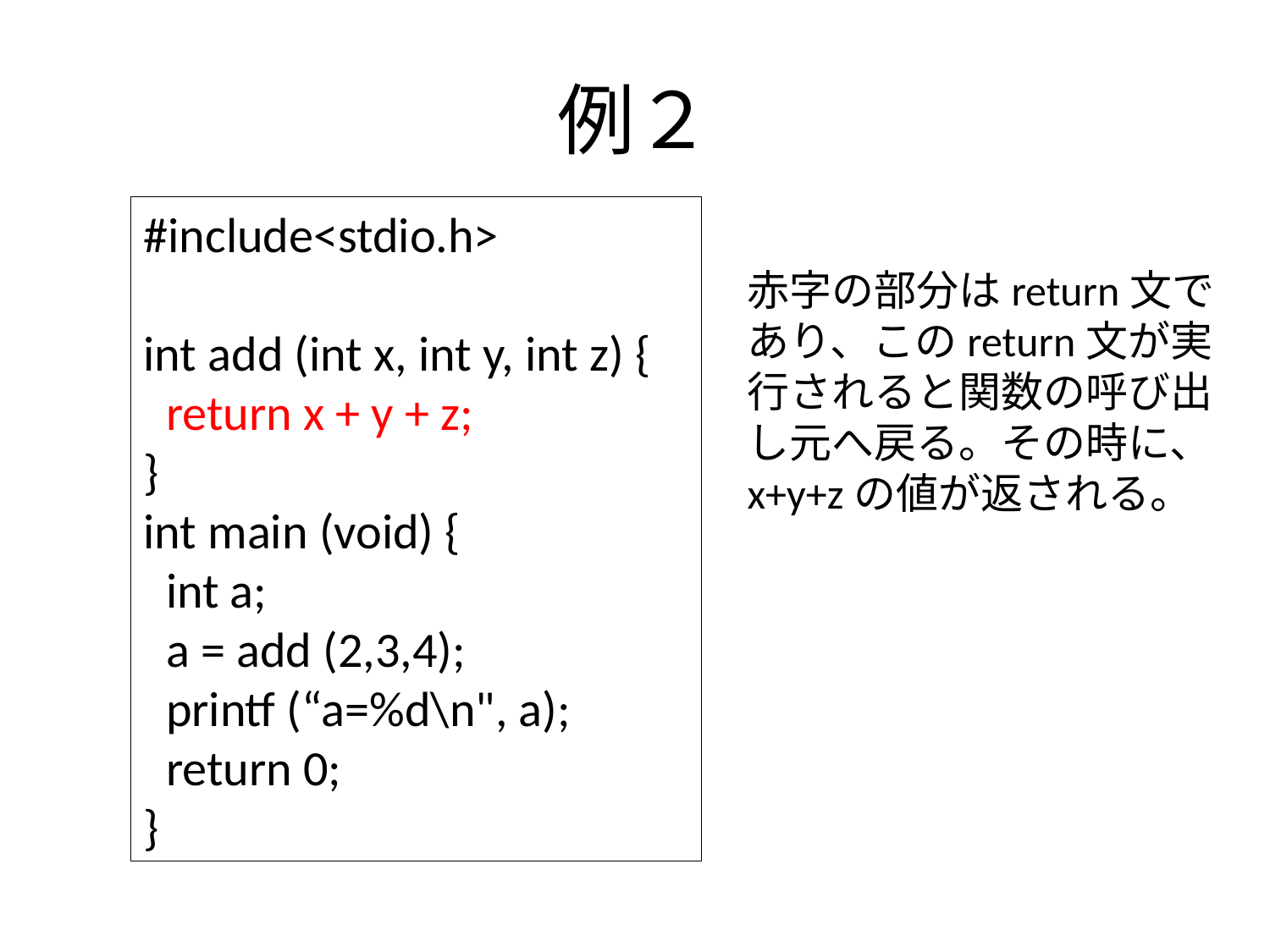

# 例２
#include<stdio.h>

int add (int x, int y, int z) {
  return x + y + z;
}
int main (void) {
  int a;
  a = add (2,3,4);
  printf (“a=%d\n", a);
  return 0;
}
赤字の部分はreturn文であり、このreturn文が実行されると関数の呼び出し元へ戻る。その時に、x+y+zの値が返される。